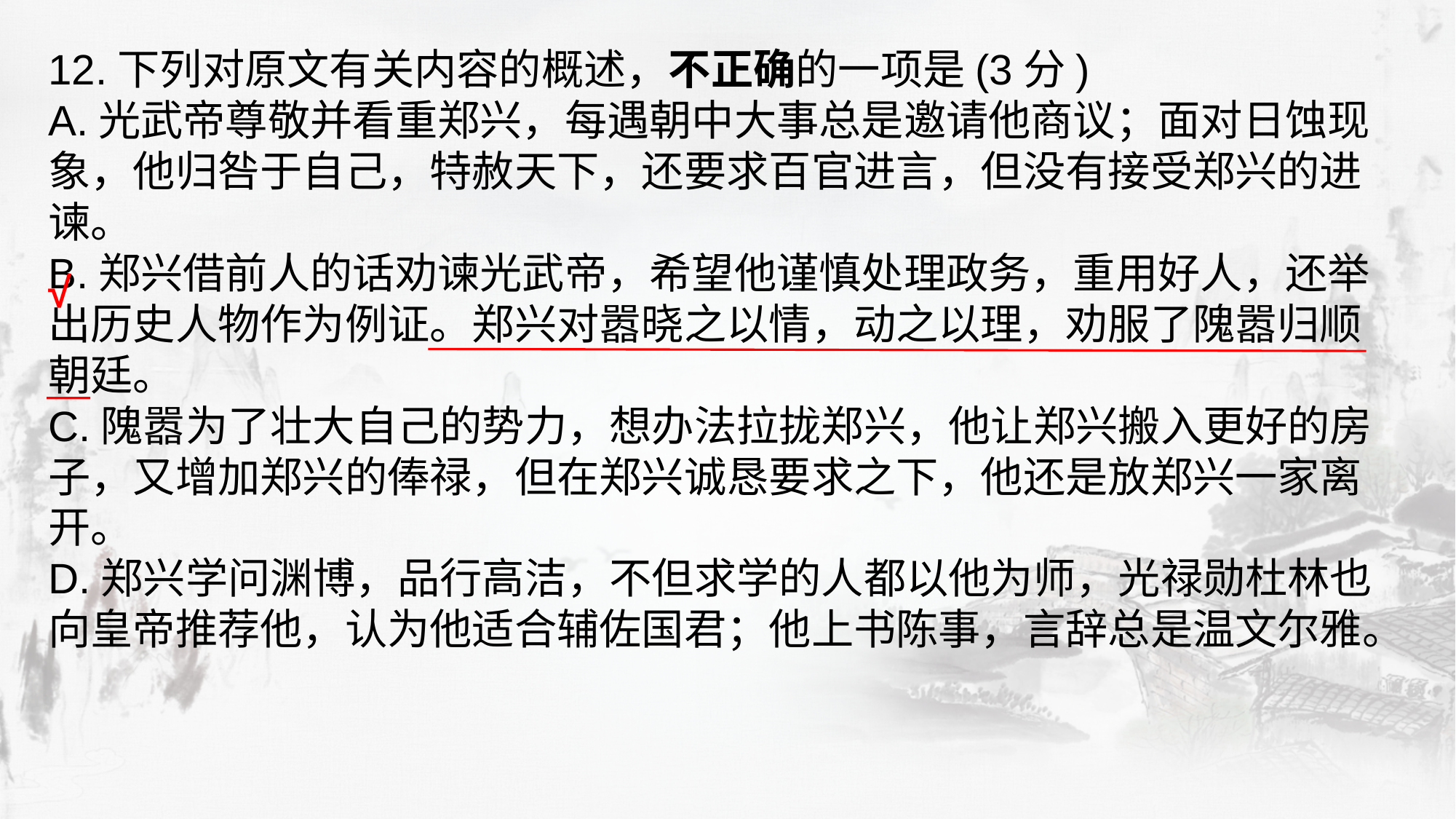

12.下列对原文有关内容的概述，不正确的一项是(3分)
A.光武帝尊敬并看重郑兴，每遇朝中大事总是邀请他商议；面对日蚀现象，他归咎于自己，特赦天下，还要求百官进言，但没有接受郑兴的进谏。
B.郑兴借前人的话劝谏光武帝，希望他谨慎处理政务，重用好人，还举出历史人物作为例证。郑兴对嚣晓之以情，动之以理，劝服了隗嚣归顺朝廷。
C.隗嚣为了壮大自己的势力，想办法拉拢郑兴，他让郑兴搬入更好的房子，又增加郑兴的俸禄，但在郑兴诚恳要求之下，他还是放郑兴一家离开。
D.郑兴学问渊博，品行高洁，不但求学的人都以他为师，光禄勋杜林也向皇帝推荐他，认为他适合辅佐国君；他上书陈事，言辞总是温文尔雅。
√